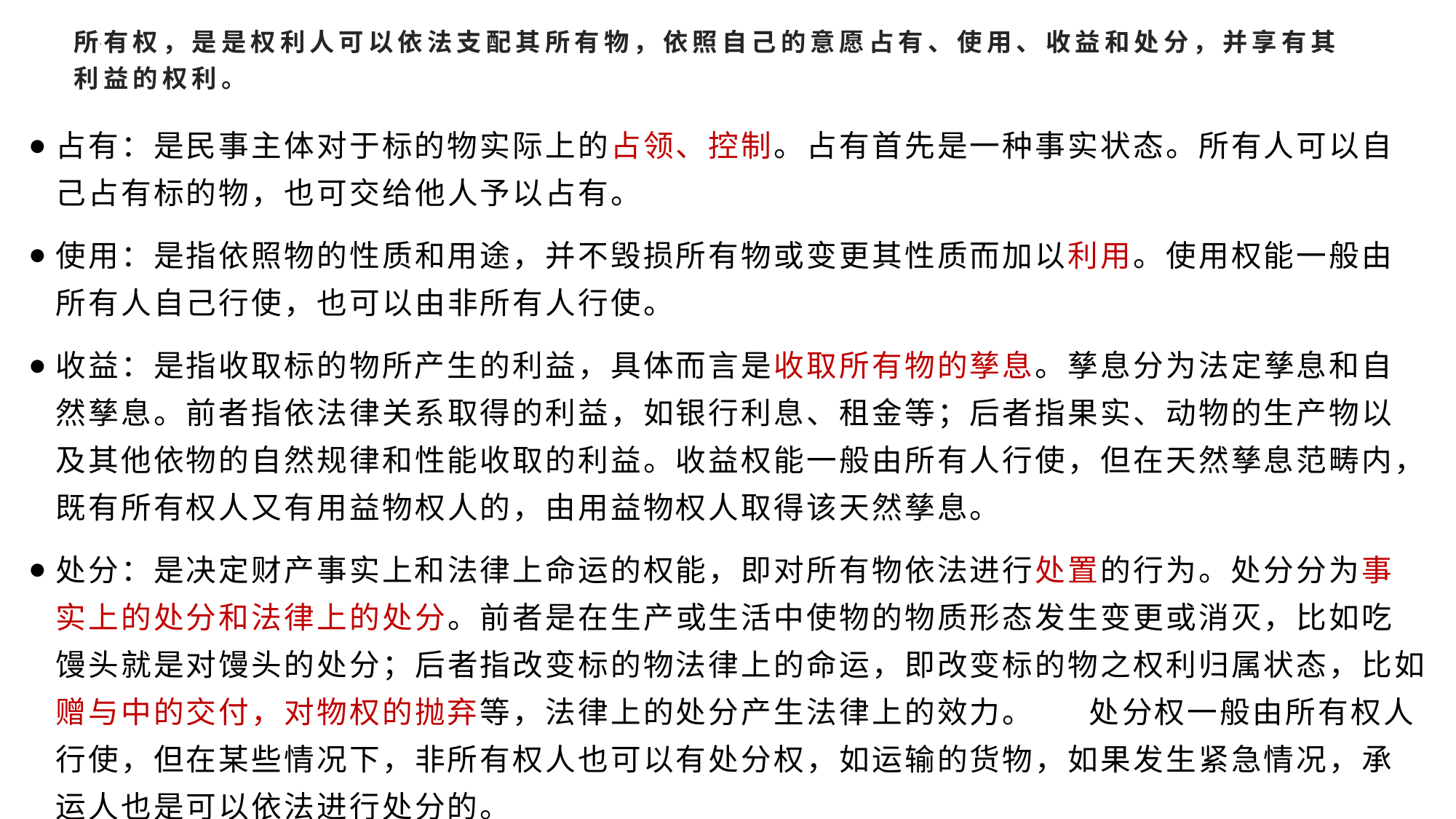

# 所有权，是是权利人可以依法支配其所有物，依照自己的意愿占有、使用、收益和处分，并享有其利益的权利。
占有：是民事主体对于标的物实际上的占领、控制。占有首先是一种事实状态。所有人可以自己占有标的物，也可交给他人予以占有。
使用：是指依照物的性质和用途，并不毁损所有物或变更其性质而加以利用。使用权能一般由所有人自己行使，也可以由非所有人行使。
收益：是指收取标的物所产生的利益，具体而言是收取所有物的孳息。孳息分为法定孳息和自然孳息。前者指依法律关系取得的利益，如银行利息、租金等；后者指果实、动物的生产物以及其他依物的自然规律和性能收取的利益。收益权能一般由所有人行使，但在天然孳息范畴内，既有所有权人又有用益物权人的，由用益物权人取得该天然孳息。
处分：是决定财产事实上和法律上命运的权能，即对所有物依法进行处置的行为。处分分为事实上的处分和法律上的处分。前者是在生产或生活中使物的物质形态发生变更或消灭，比如吃馒头就是对馒头的处分；后者指改变标的物法律上的命运，即改变标的物之权利归属状态，比如赠与中的交付，对物权的抛弃等，法律上的处分产生法律上的效力。      处分权一般由所有权人行使，但在某些情况下，非所有权人也可以有处分权，如运输的货物，如果发生紧急情况，承运人也是可以依法进行处分的。